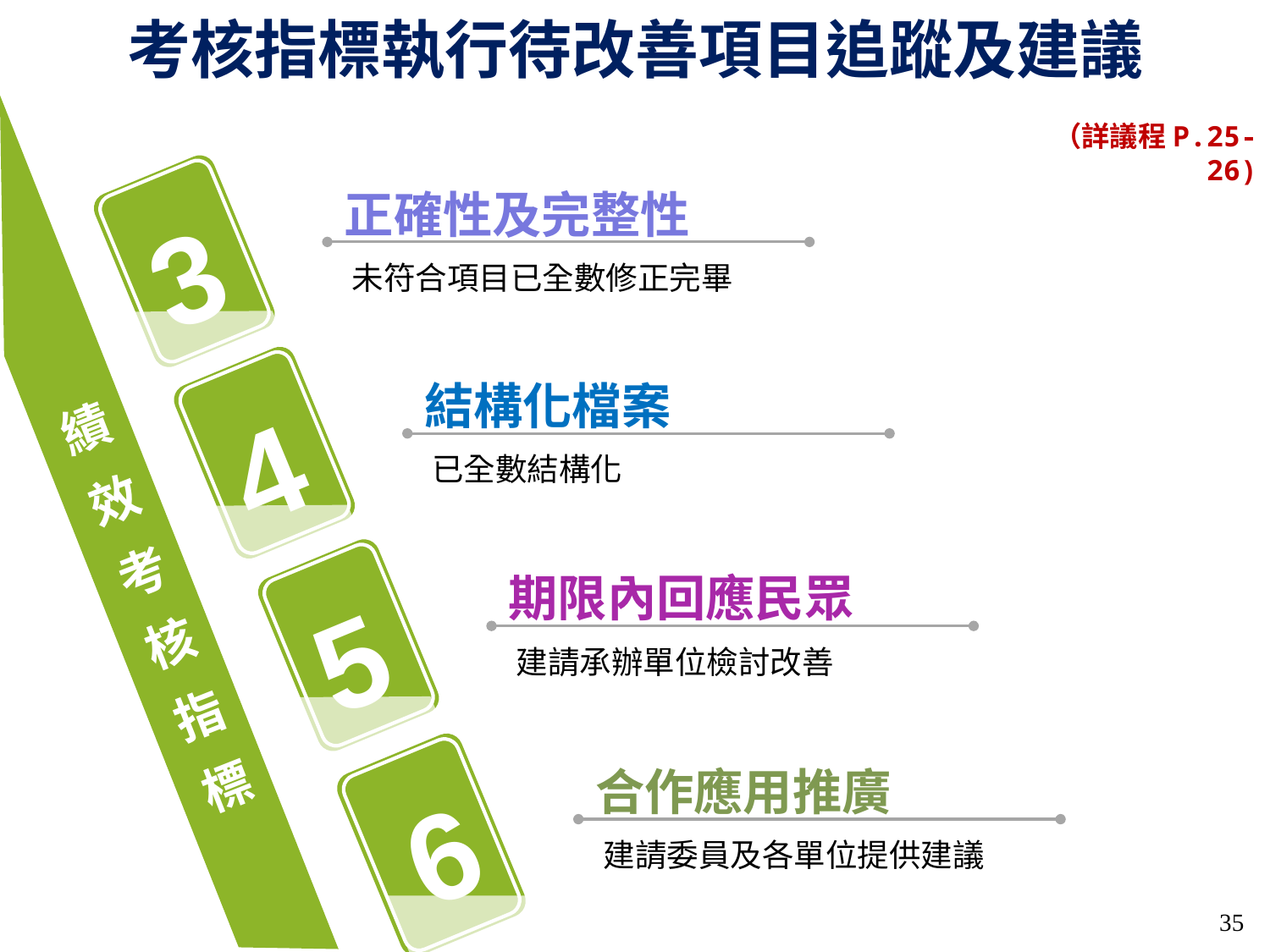

考核指標執行待改善項目追蹤及建議

3

正確性及完整性
未符合項目已全數修正完畢

4

結構化檔案
已全數結構化

5

期限內回應民眾
績效考核指標
建請承辦單位檢討改善

6
合作應用推廣
建請委員及各單位提供建議
（詳議程P.25-26)

35